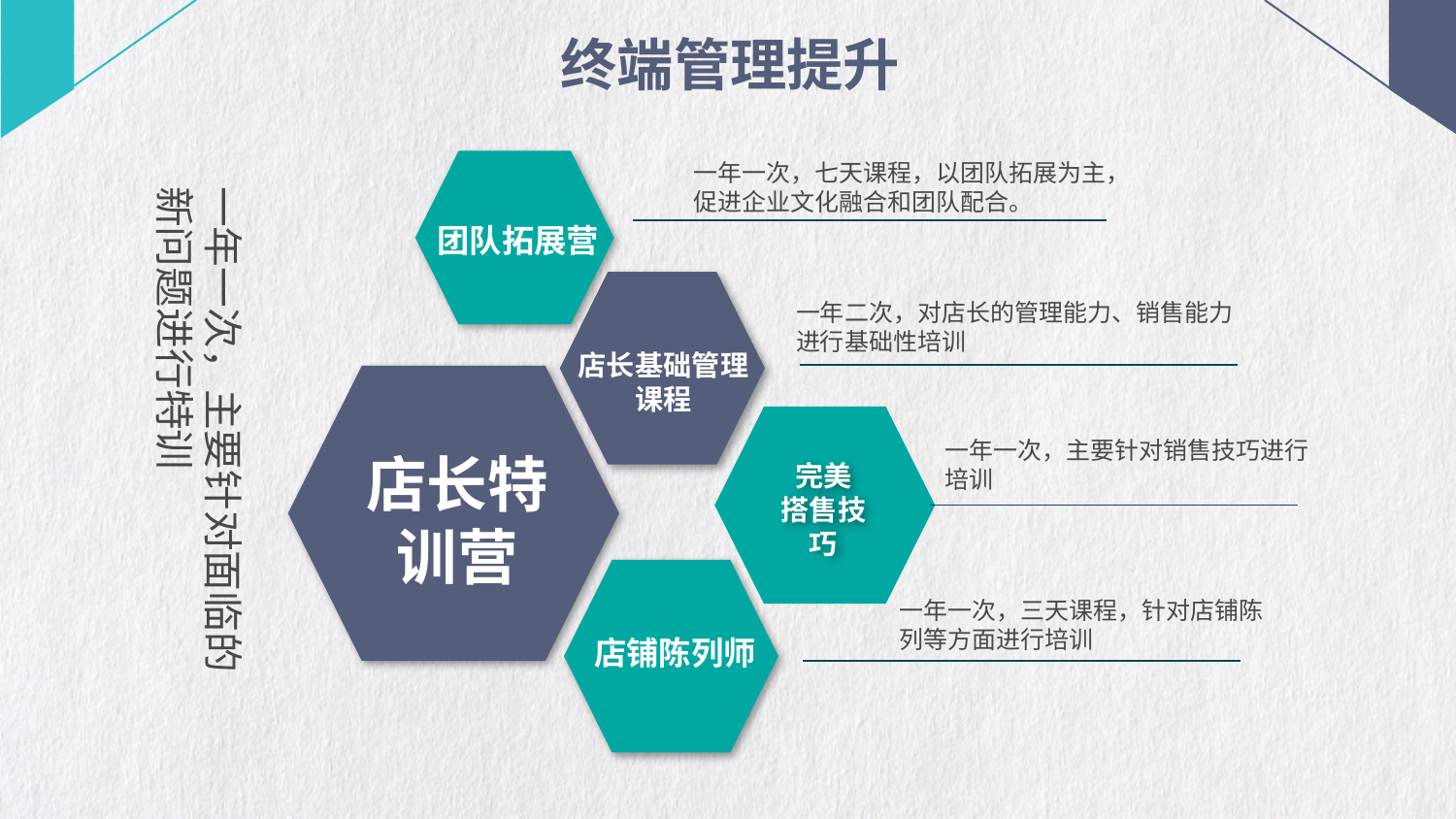

终端管理提升

一年一次，七天课程，以团队拓展为主，促进企业文化融合和团队配合。

一年一次，主要针对面临的新问题进行特训
团队拓展营

一年二次，对店长的管理能力、销售能力进行基础性培训
店长基础管理课程

完美
搭售技巧
一年一次，主要针对销售技巧进行培训
店长特训营

一年一次，三天课程，针对店铺陈列等方面进行培训
店铺陈列师